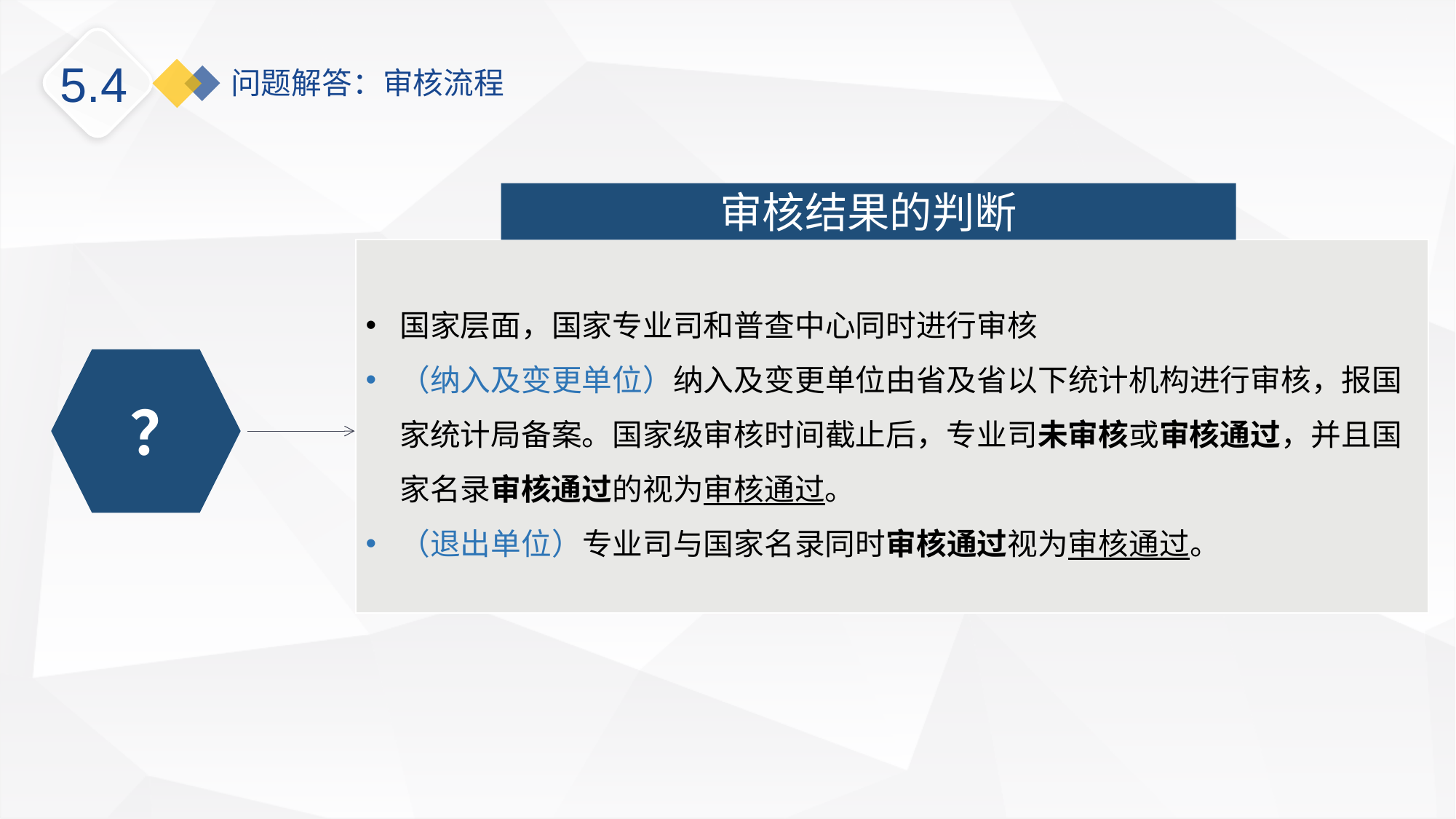

5.4
问题解答：审核流程

审核结果的判断

国家层面，国家专业司和普查中心同时进行审核
（纳入及变更单位）纳入及变更单位由省及省以下统计机构进行审核，报国家统计局备案。国家级审核时间截止后，专业司未审核或审核通过，并且国家名录审核通过的视为审核通过。
（退出单位）专业司与国家名录同时审核通过视为审核通过。
 ？
65